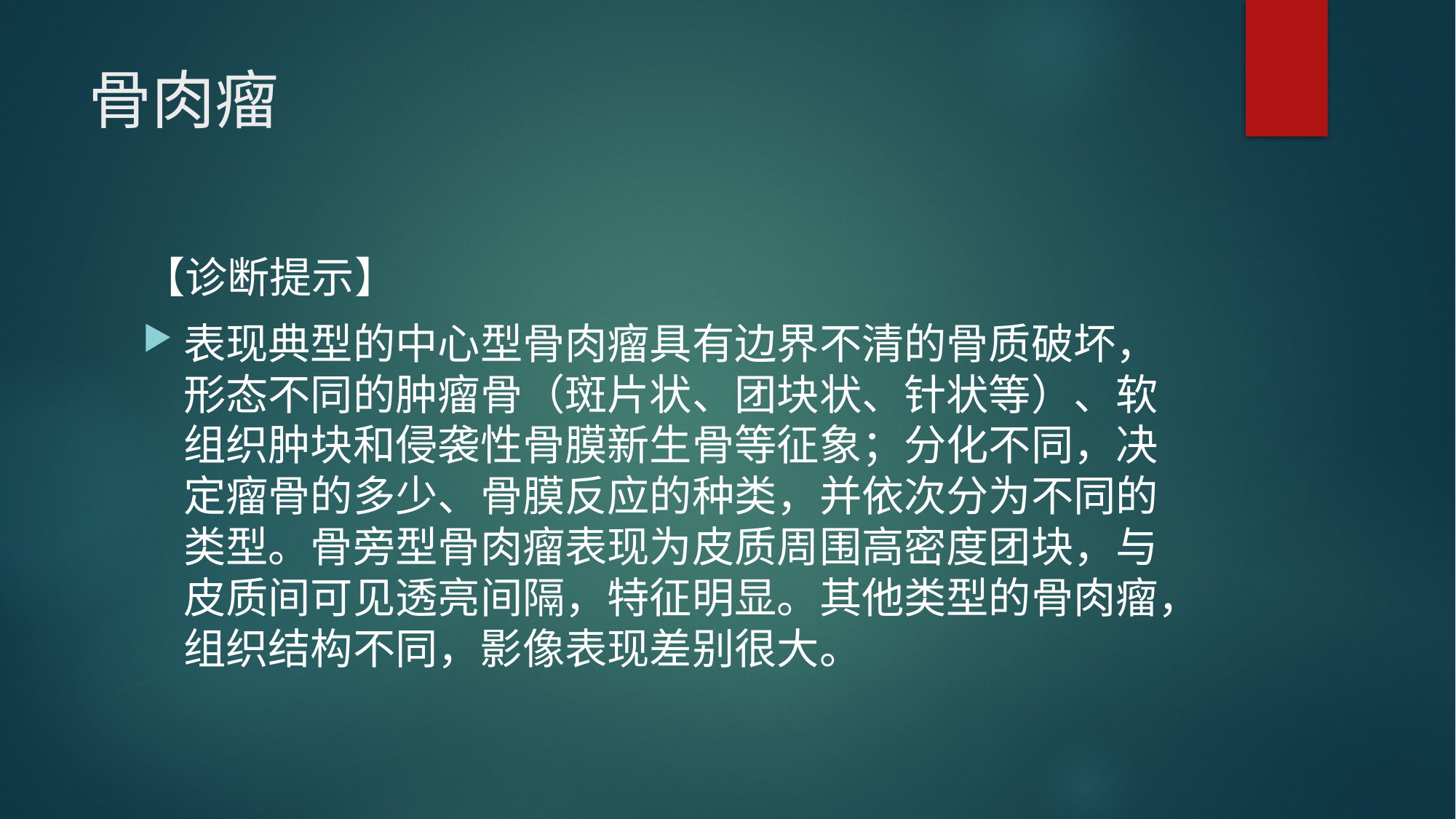

# 骨肉瘤
【诊断提示】
表现典型的中心型骨肉瘤具有边界不清的骨质破坏，形态不同的肿瘤骨（斑片状、团块状、针状等）、软组织肿块和侵袭性骨膜新生骨等征象；分化不同，决定瘤骨的多少、骨膜反应的种类，并依次分为不同的类型。骨旁型骨肉瘤表现为皮质周围高密度团块，与皮质间可见透亮间隔，特征明显。其他类型的骨肉瘤，组织结构不同，影像表现差别很大。